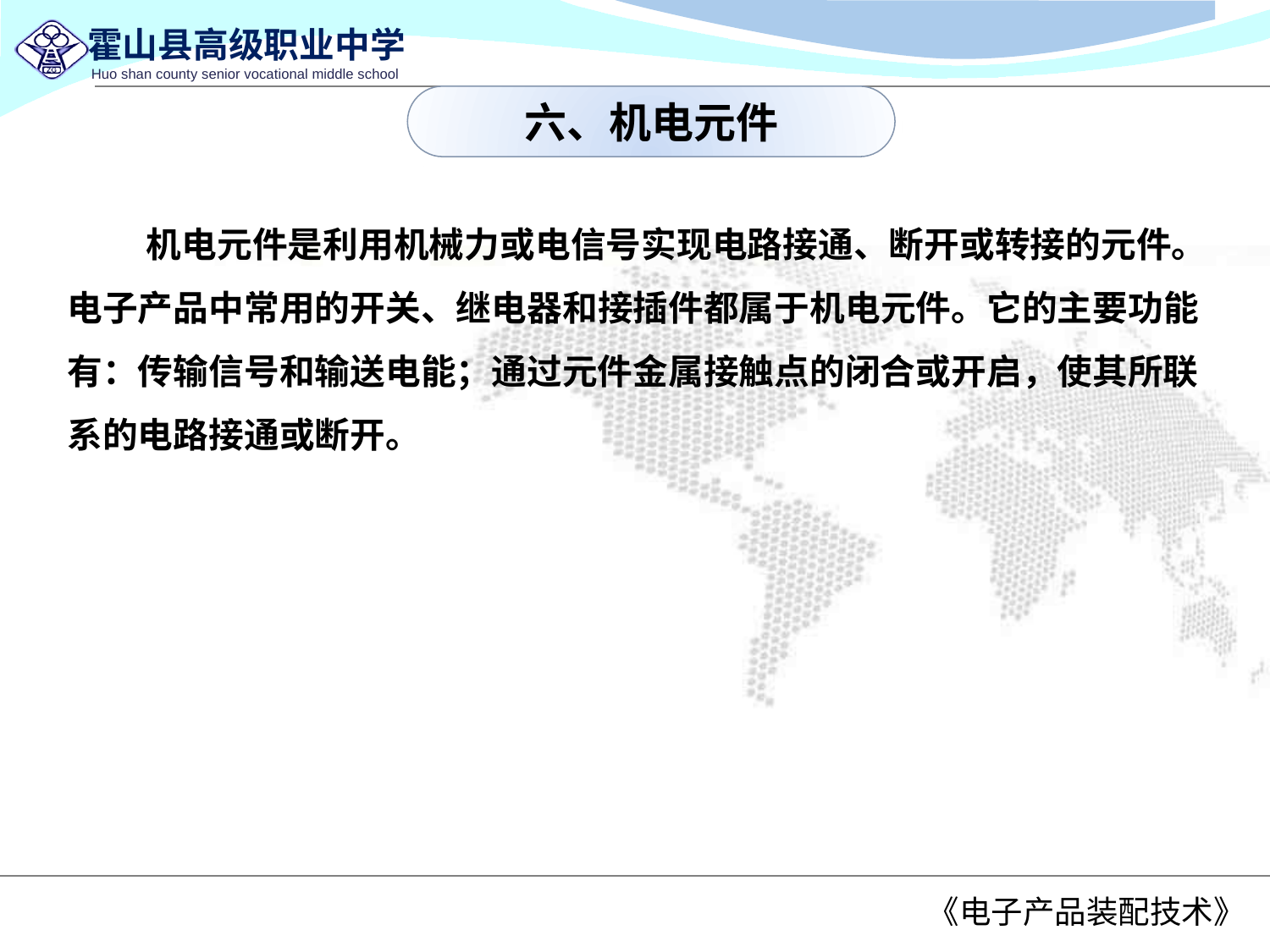

六、机电元件
         机电元件是利用机械力或电信号实现电路接通、断开或转接的元件。电子产品中常用的开关、继电器和接插件都属于机电元件。它的主要功能有：传输信号和输送电能；通过元件金属接触点的闭合或开启，使其所联系的电路接通或断开。